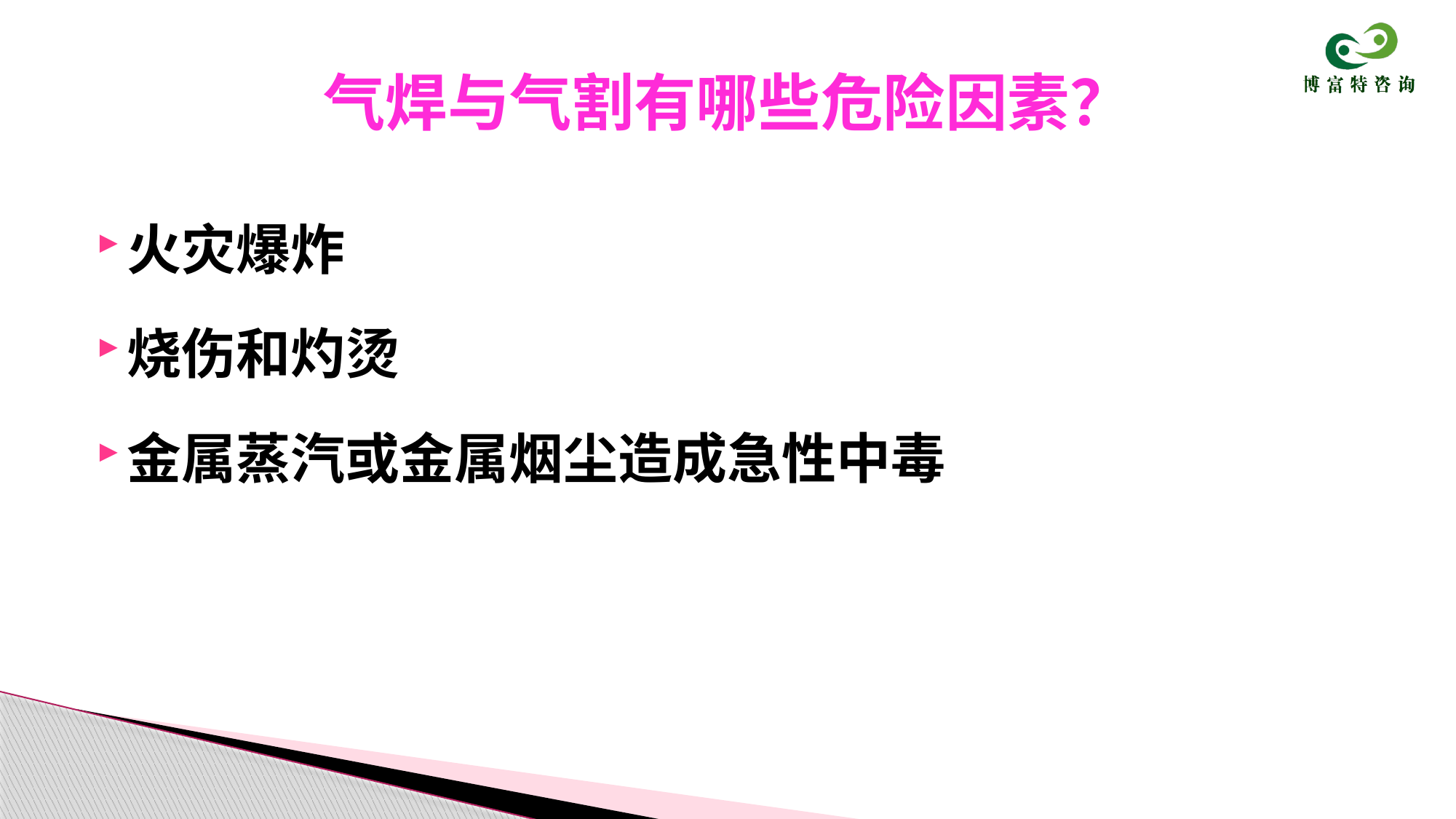

# 气焊与气割有哪些危险因素？
火灾爆炸
烧伤和灼烫
金属蒸汽或金属烟尘造成急性中毒